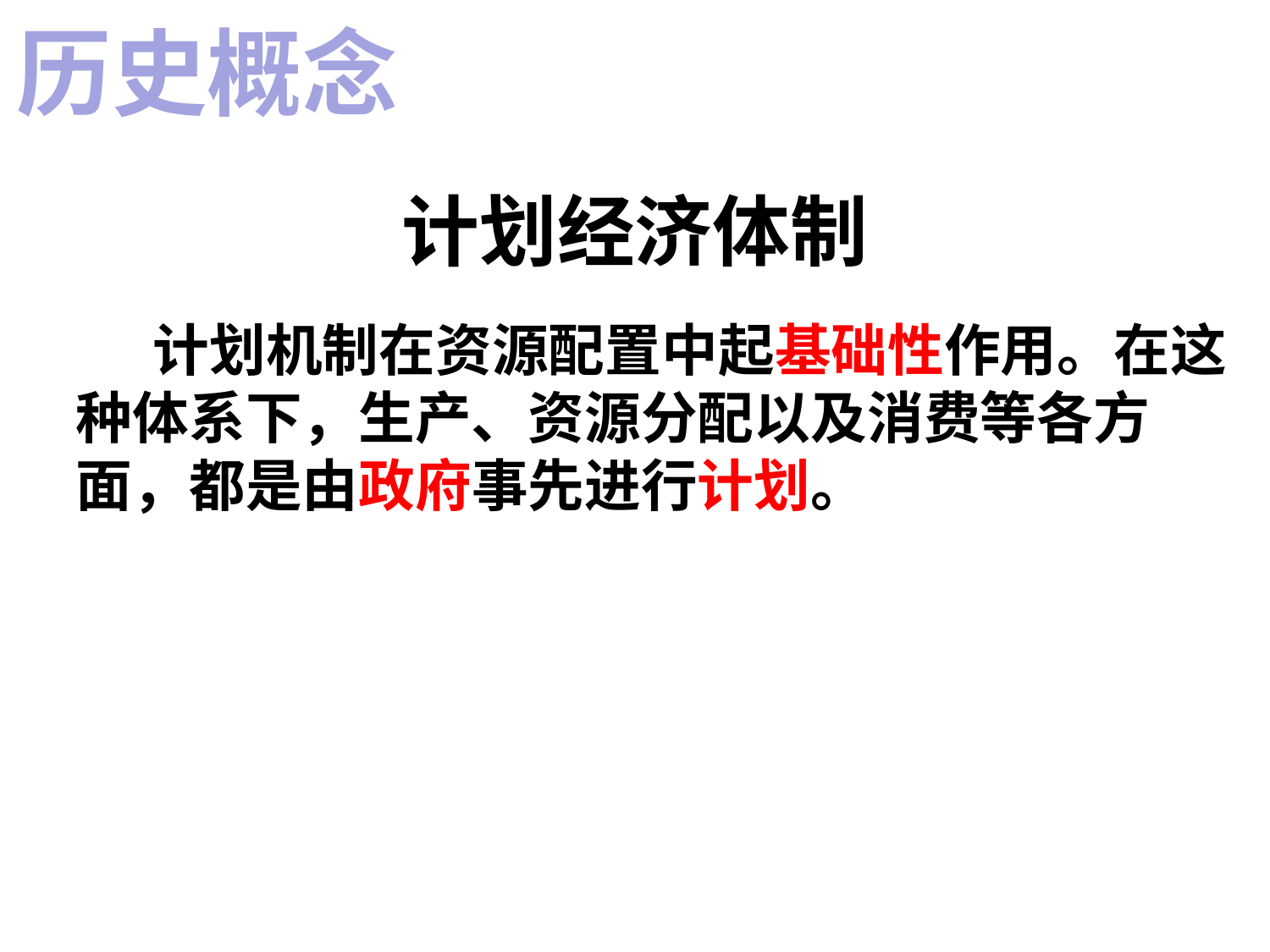

历史概念
# 计划经济体制
     计划机制在资源配置中起基础性作用。在这种体系下，生产、资源分配以及消费等各方面，都是由政府事先进行计划。